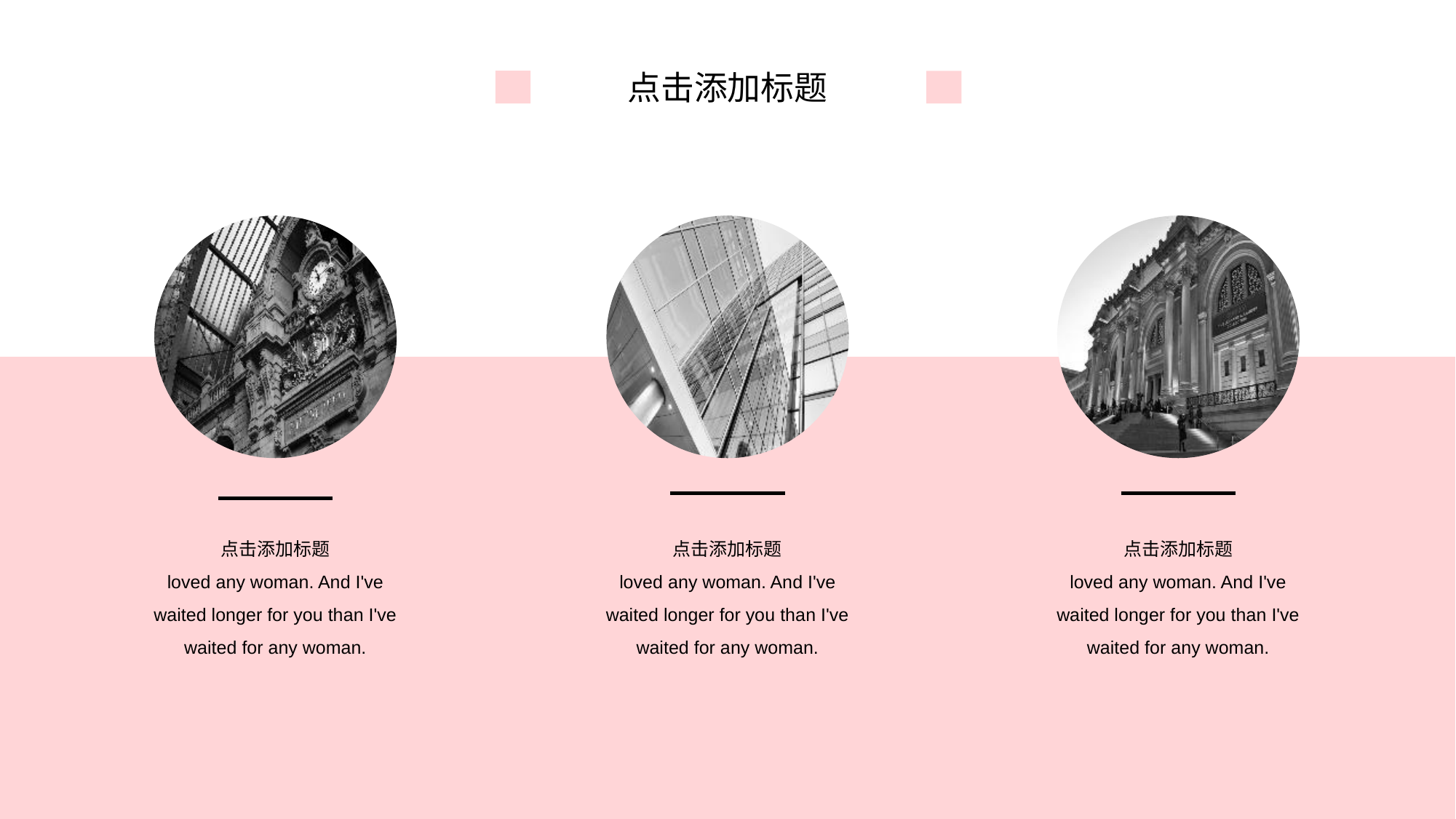

点击添加标题

点击添加标题
loved any woman. And I've waited longer for you than I've waited for any woman.
点击添加标题
loved any woman. And I've waited longer for you than I've waited for any woman.
点击添加标题
loved any woman. And I've waited longer for you than I've waited for any woman.